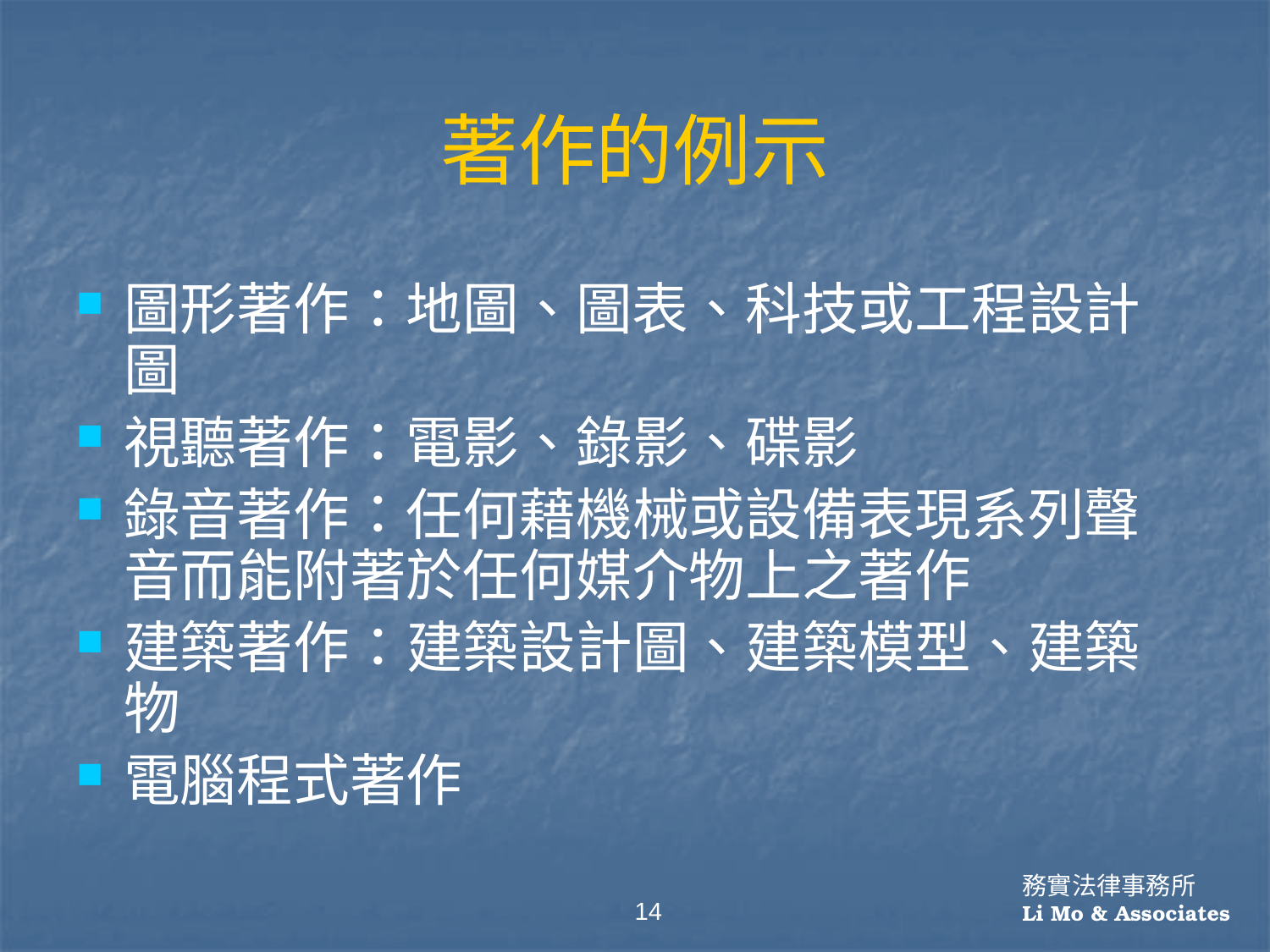

# 著作的例示
圖形著作：地圖、圖表、科技或工程設計圖
視聽著作：電影、錄影、碟影
錄音著作：任何藉機械或設備表現系列聲音而能附著於任何媒介物上之著作
建築著作：建築設計圖、建築模型、建築物
電腦程式著作

務實法律事務所
Li Mo & Associates
14